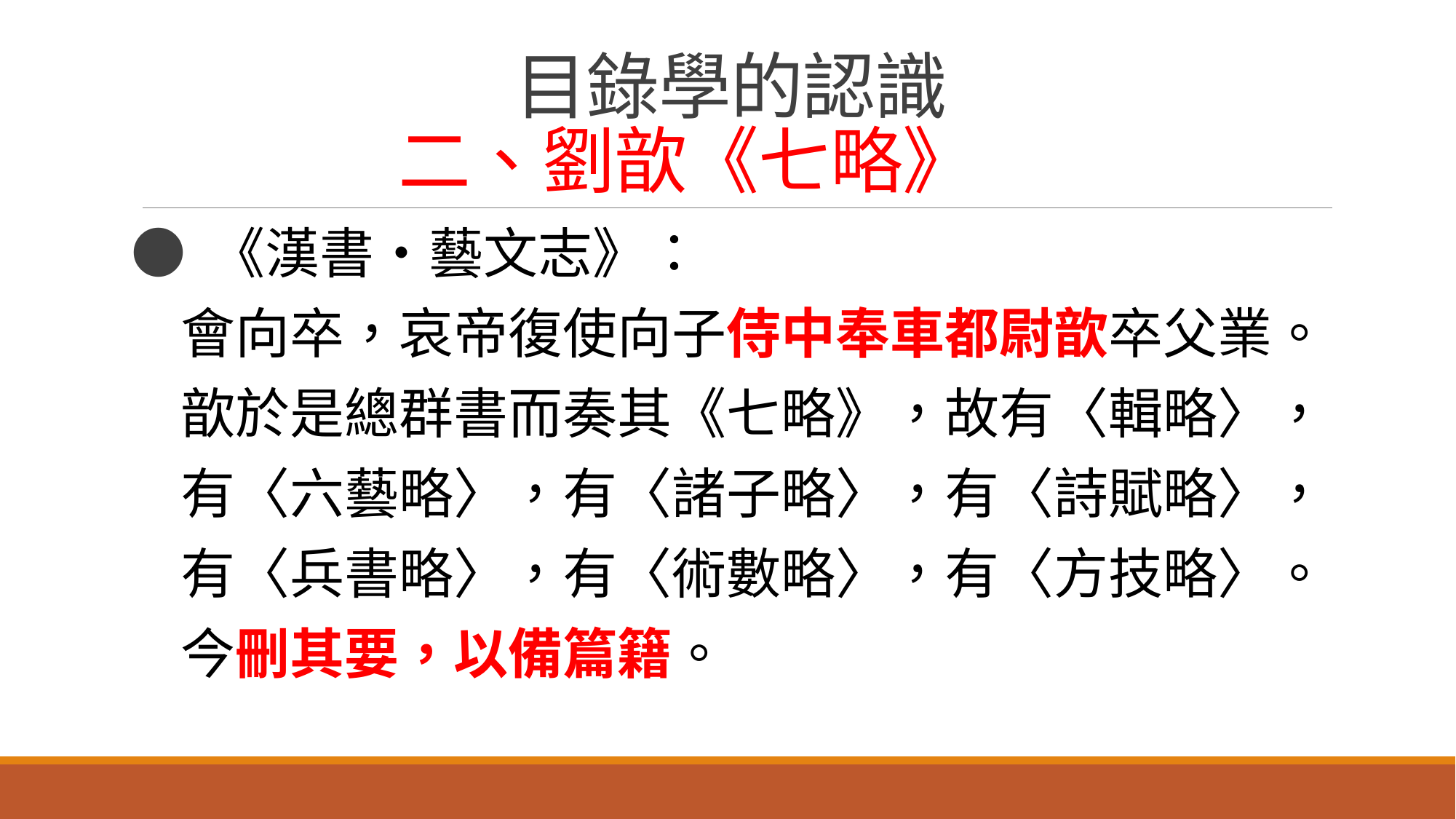

# 目錄學的認識 二、劉歆《七略》
● 《漢書‧藝文志》：
   會向卒，哀帝復使向子侍中奉車都尉歆卒父業。
   歆於是總群書而奏其《七略》，故有〈輯略〉，
   有〈六藝略〉，有〈諸子略〉，有〈詩賦略〉，
   有〈兵書略〉，有〈術數略〉，有〈方技略〉。
   今刪其要，以備篇籍。